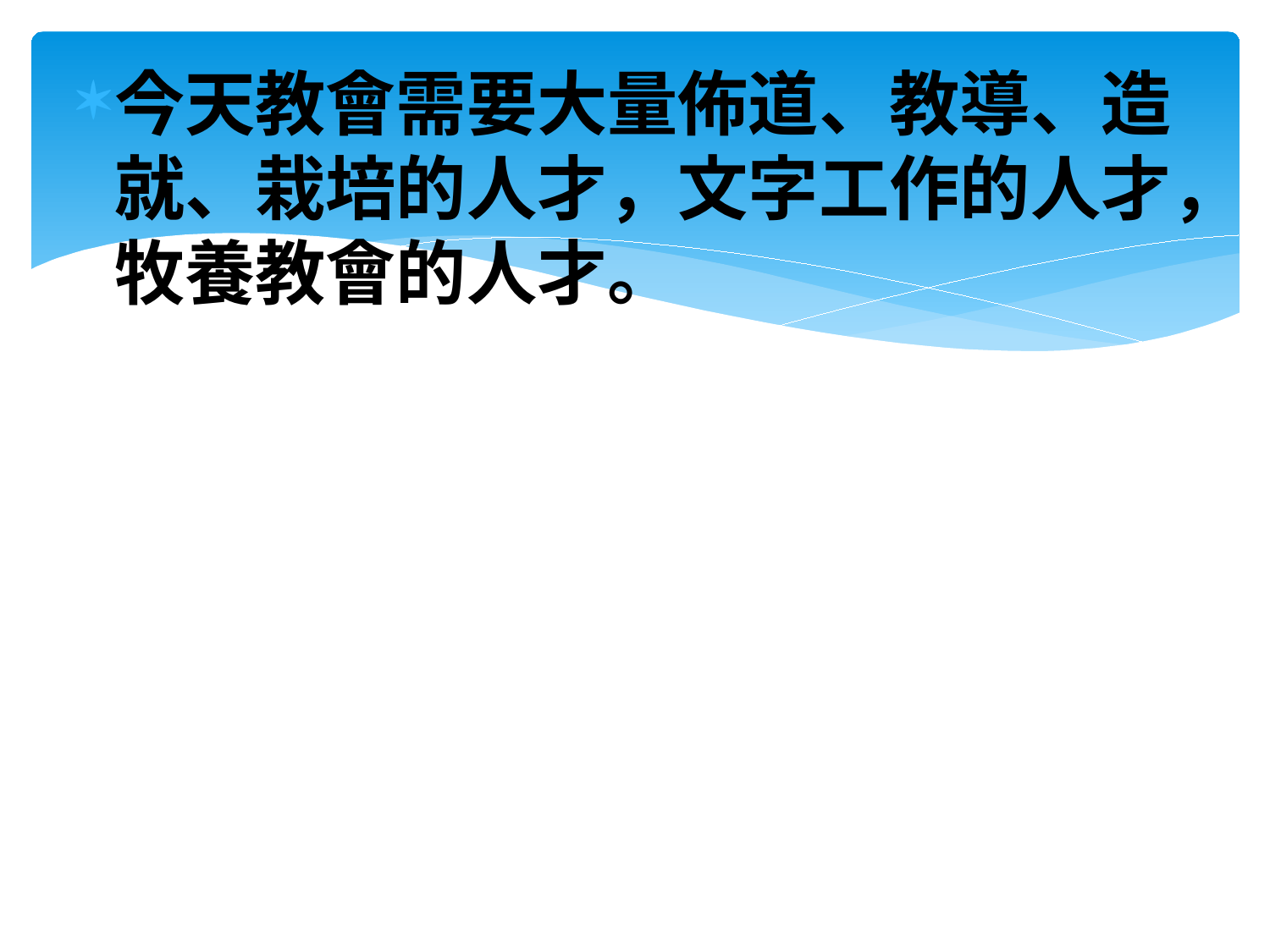

#
今天教會需要大量佈道、教導、造就、栽培的人才，文字工作的人才，牧養教會的人才。